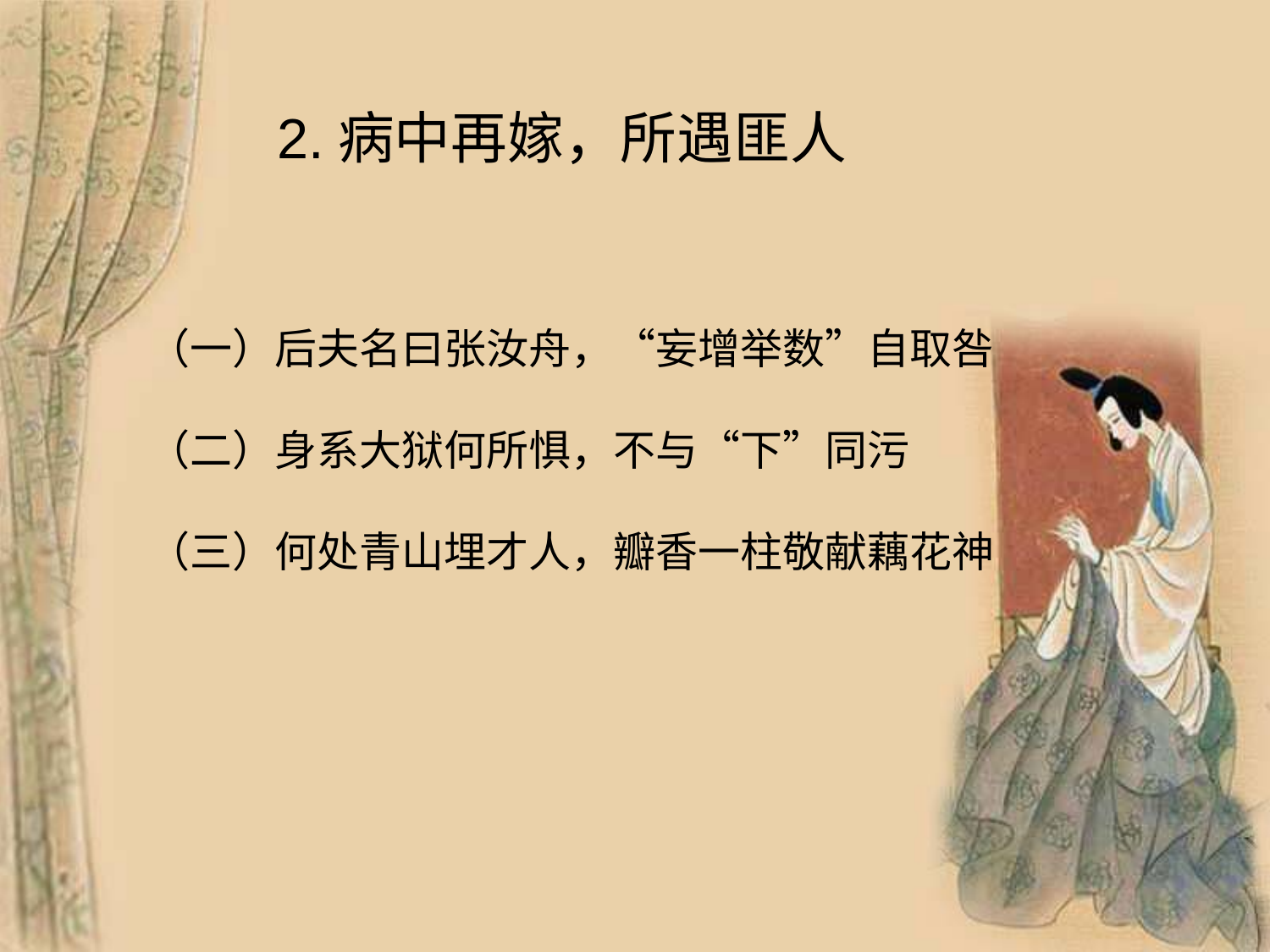

2.病中再嫁，所遇匪人

（一）后夫名曰张汝舟，“妄增举数”自取咎

（二）身系大狱何所惧，不与“下”同污

（三）何处青山埋才人，瓣香一柱敬献藕花神